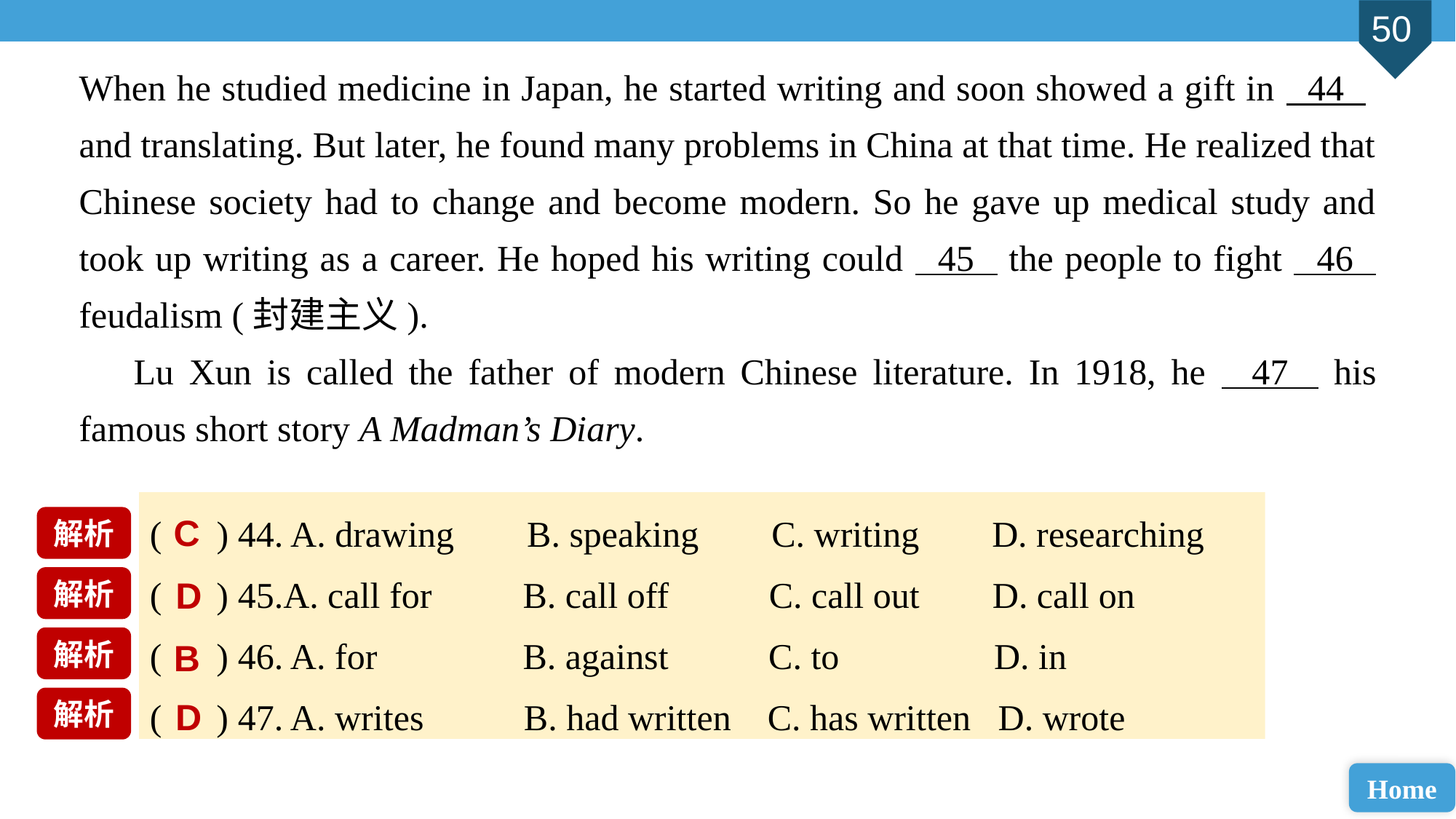

When he studied medicine in Japan, he started writing and soon showed a gift in   44    and translating. But later, he found many problems in China at that time. He realized that Chinese society had to change and become modern. So he gave up medical study and took up writing as a career. He hoped his writing could   45   the people to fight   46   feudalism (封建主义).
Lu Xun is called the father of modern Chinese literature. In 1918, he   47   his famous short story A Madman’s Diary.
(      ) 44. A. drawing        B. speaking        C. writing        D. researching
(      ) 45.A. call for          B. call off           C. call out        D. call on
(      ) 46. A. for                B. against           C. to                 D. in
(      ) 47. A. writes           B. had written    C. has written   D. wrote
C
解析
解析
D
解析
B
解析
D